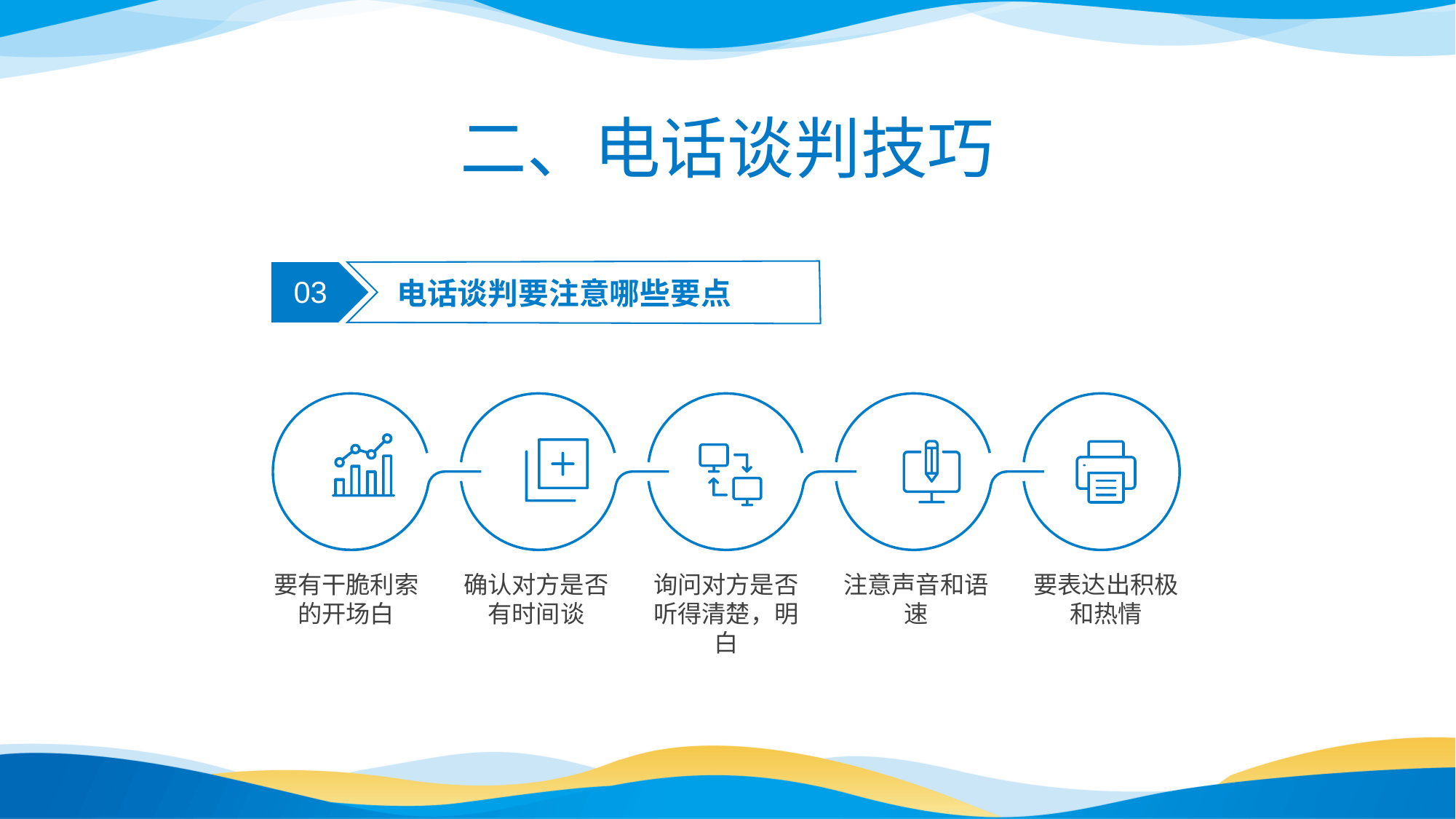

二、电话谈判技巧

03
电话谈判要注意哪些要点

要有干脆利索的开场白
确认对方是否有时间谈
询问对方是否听得清楚，明白
注意声音和语速
要表达出积极和热情